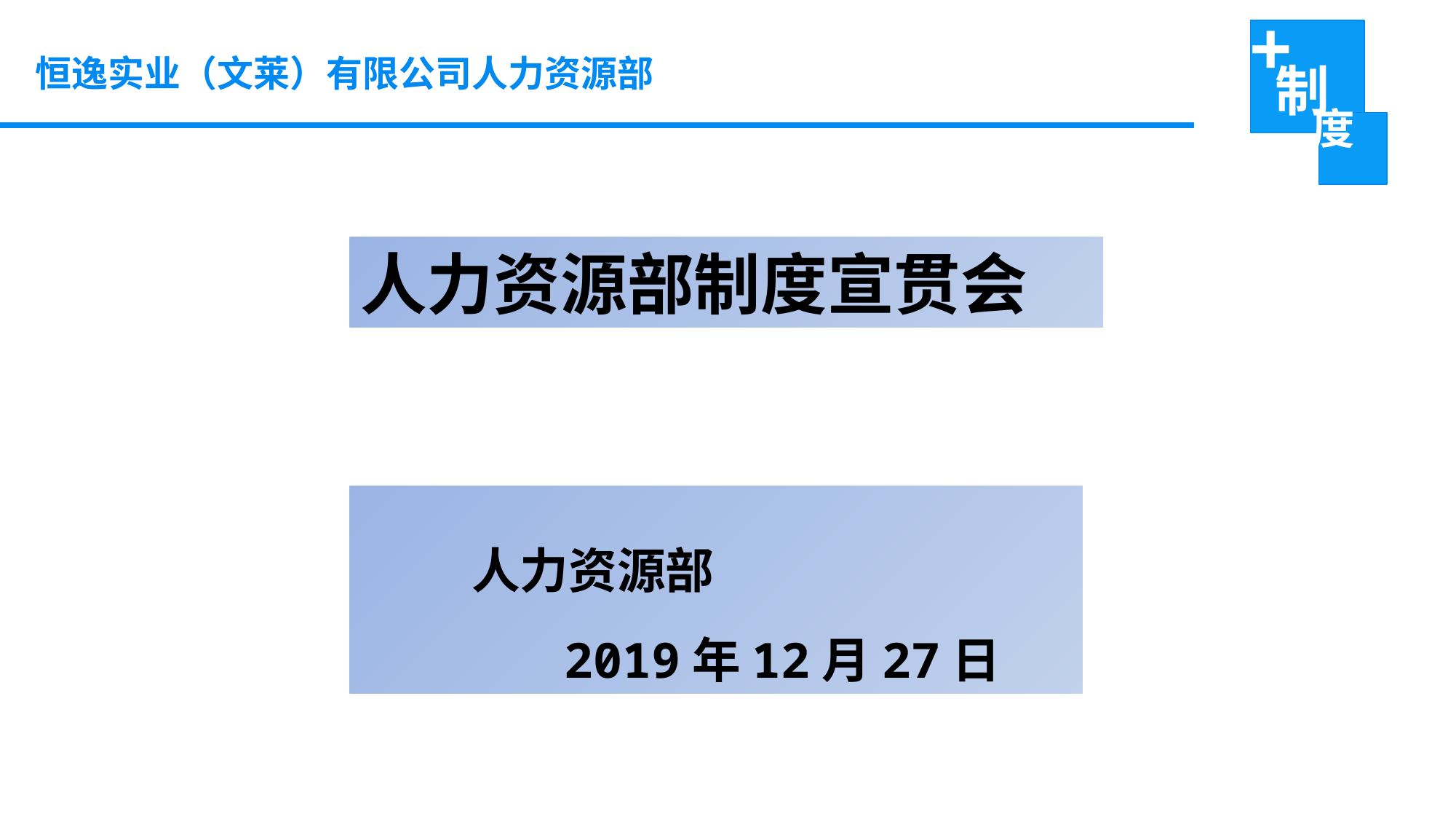

恒逸实业（文莱）有限公司人力资源部
人力资源部制度宣贯会

       人力资源部
       2019年12月27日